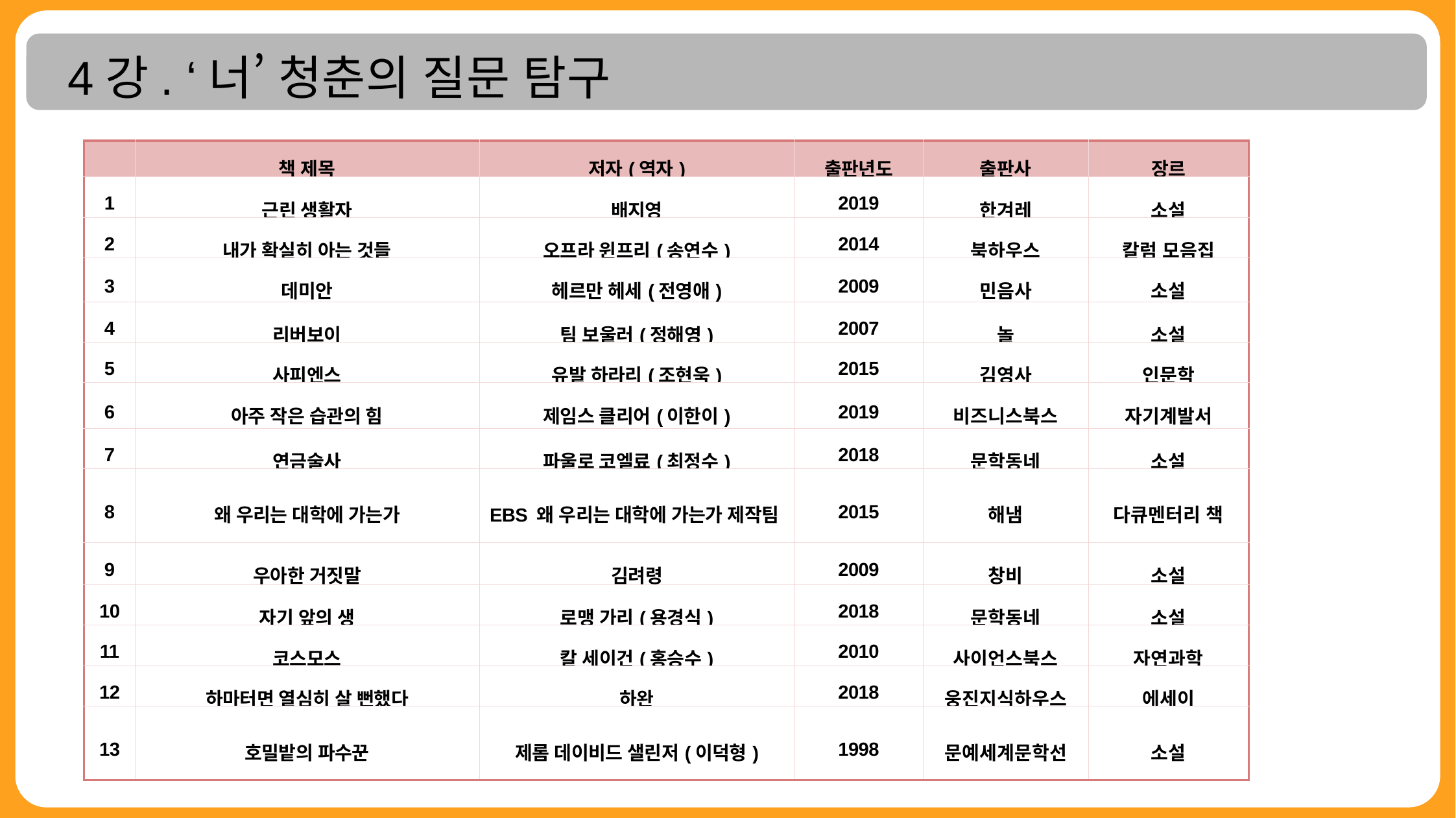

4강. ‘너’ 청춘의 질문 탐구
|  | 책 제목 | 저자(역자) | 출판년도 | 출판사 | 장르 |
| --- | --- | --- | --- | --- | --- |
| 1 | 근린 생활자 | 배지영 | 2019 | 한겨레 | 소설 |
| 2 | 내가 확실히 아는 것들 | 오프라 윈프리(송연수) | 2014 | 북하우스 | 칼럼 모음집 |
| 3 | 데미안 | 헤르만 헤세(전영애) | 2009 | 민음사 | 소설 |
| 4 | 리버보이 | 팀 보울러(정해영) | 2007 | 놀 | 소설 |
| 5 | 사피엔스 | 유발 하라리(조현욱) | 2015 | 김영사 | 인문학 |
| 6 | 아주 작은 습관의 힘 | 제임스 클리어(이한이) | 2019 | 비즈니스북스 | 자기계발서 |
| 7 | 연금술사 | 파울로 코엘료(최정수) | 2018 | 문학동네 | 소설 |
| 8 | 왜 우리는 대학에 가는가 | EBS 왜 우리는 대학에 가는가 제작팀 | 2015 | 해냄 | 다큐멘터리 책 |
| 9 | 우아한 거짓말 | 김려령 | 2009 | 창비 | 소설 |
| 10 | 자기 앞의 생 | 로맹 가리(용경식) | 2018 | 문학동네 | 소설 |
| 11 | 코스모스 | 칼 세이건(홍승수) | 2010 | 사이언스북스 | 자연과학 |
| 12 | 하마터면 열심히 살 뻔했다 | 하완 | 2018 | 웅진지식하우스 | 에세이 |
| 13 | 호밀밭의 파수꾼 | 제롬 데이비드 샐린저(이덕형) | 1998 | 문예세계문학선 | 소설 |